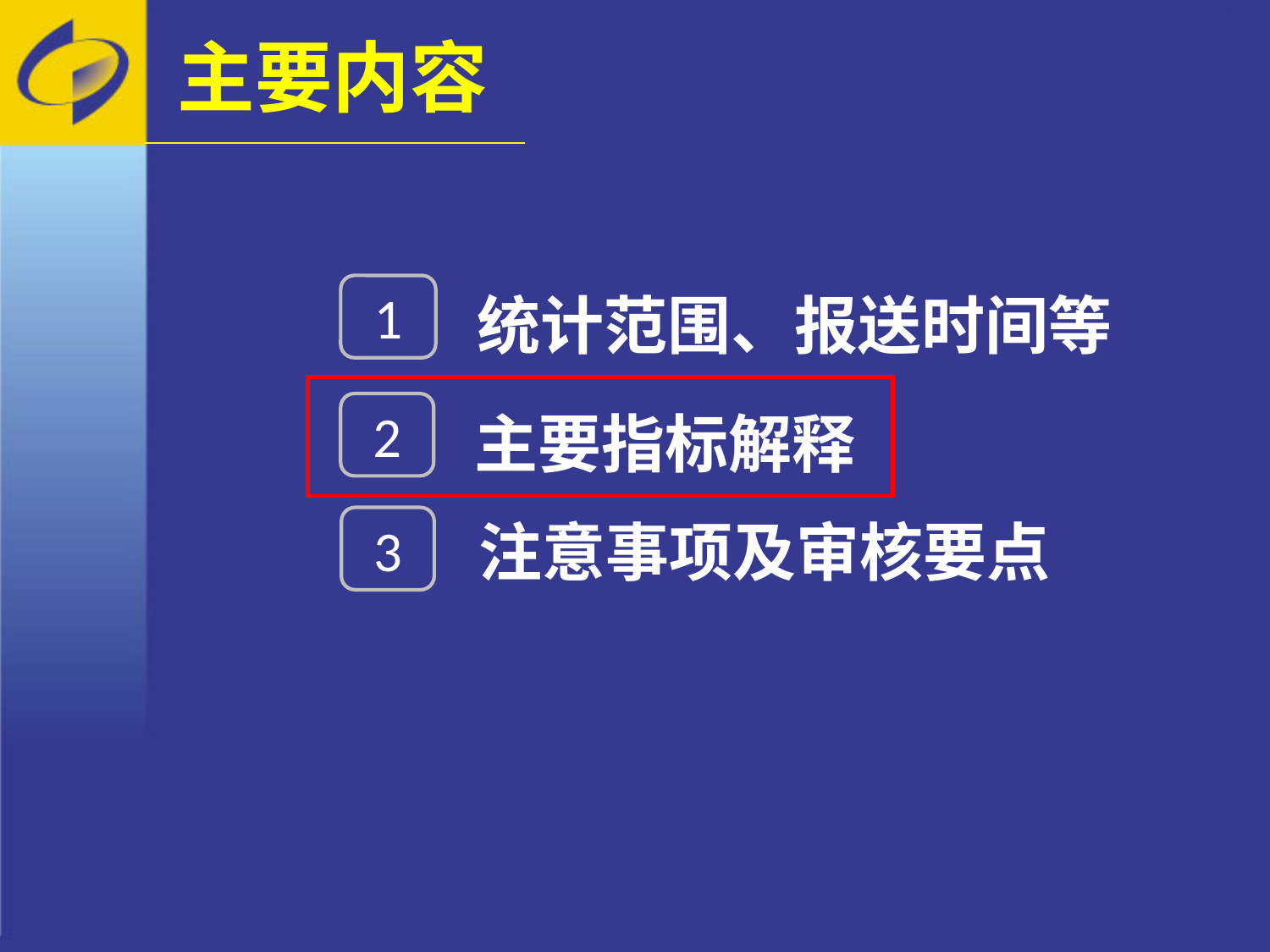

主要内容
1
统计范围、报送时间等

2
主要指标解释
注意事项及审核要点
3